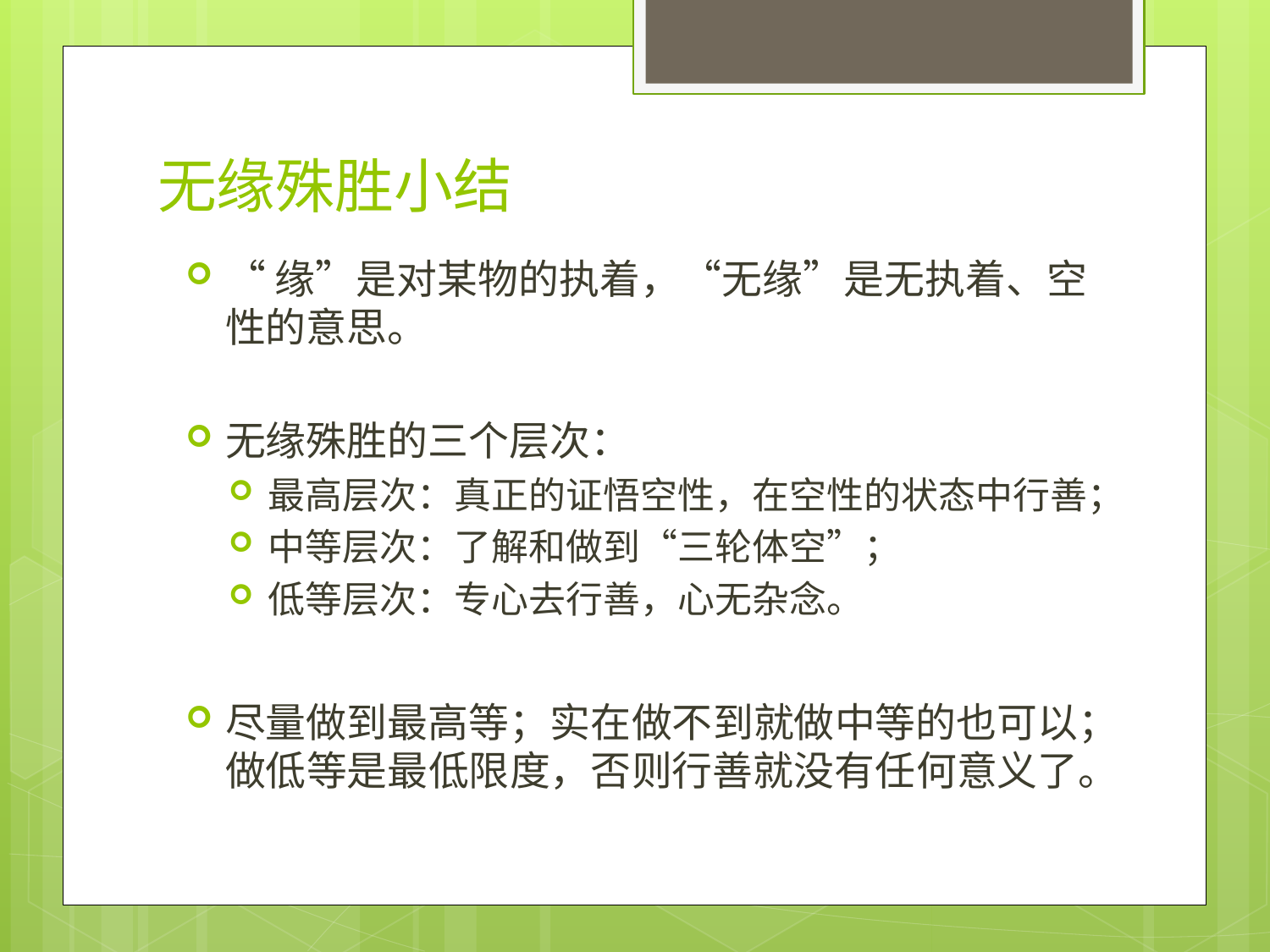

# 无缘殊胜小结
“缘”是对某物的执着，“无缘”是无执着、空性的意思。

无缘殊胜的三个层次：
最高层次：真正的证悟空性，在空性的状态中行善；
中等层次：了解和做到“三轮体空”；
低等层次：专心去行善，心无杂念。

尽量做到最高等；实在做不到就做中等的也可以；做低等是最低限度，否则行善就没有任何意义了。